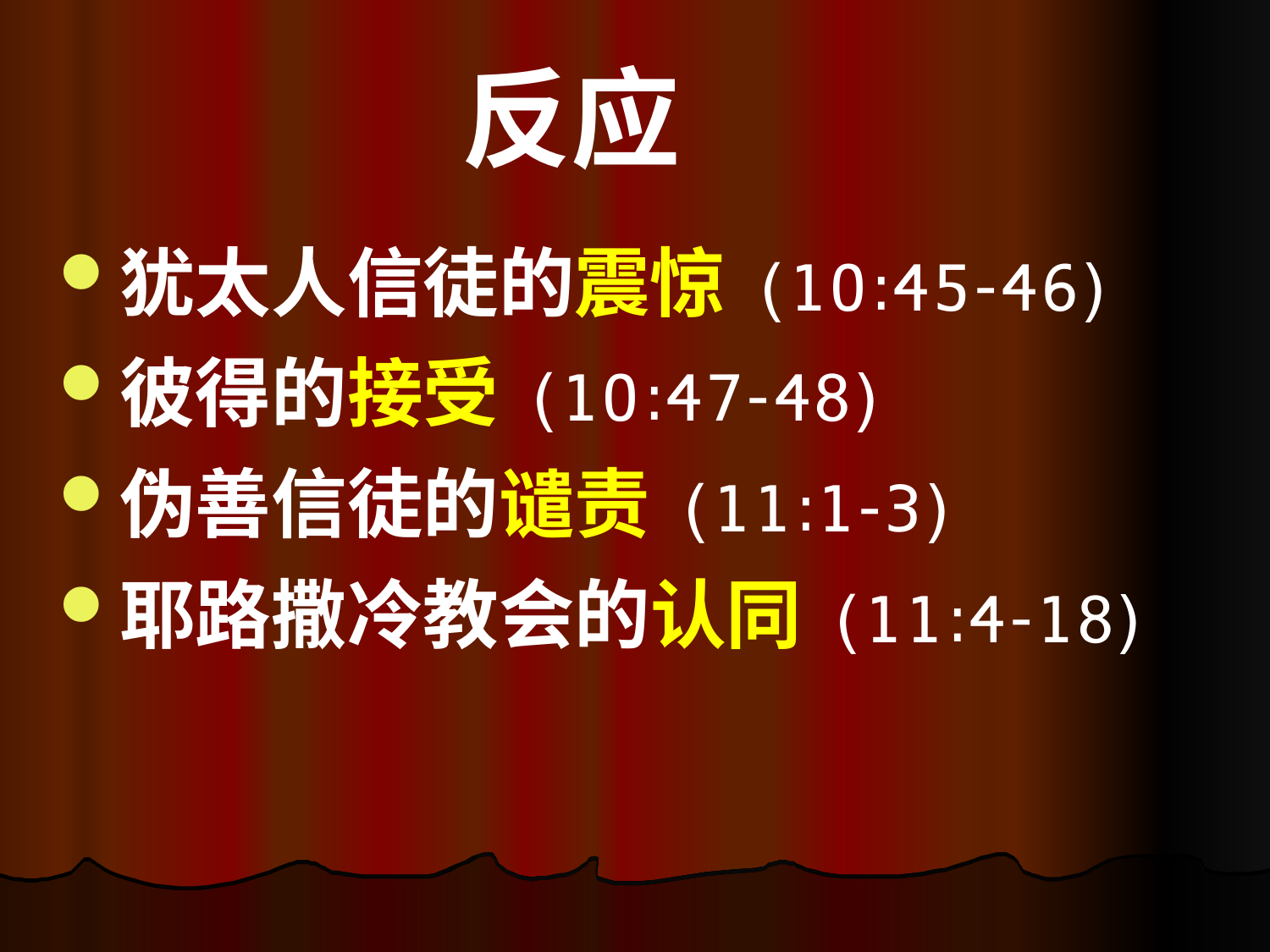

反应
犹太人信徒的震惊 (10:45-46)
彼得的接受 (10:47-48)
伪善信徒的谴责 (11:1-3)
耶路撒冷教会的认同 (11:4-18)